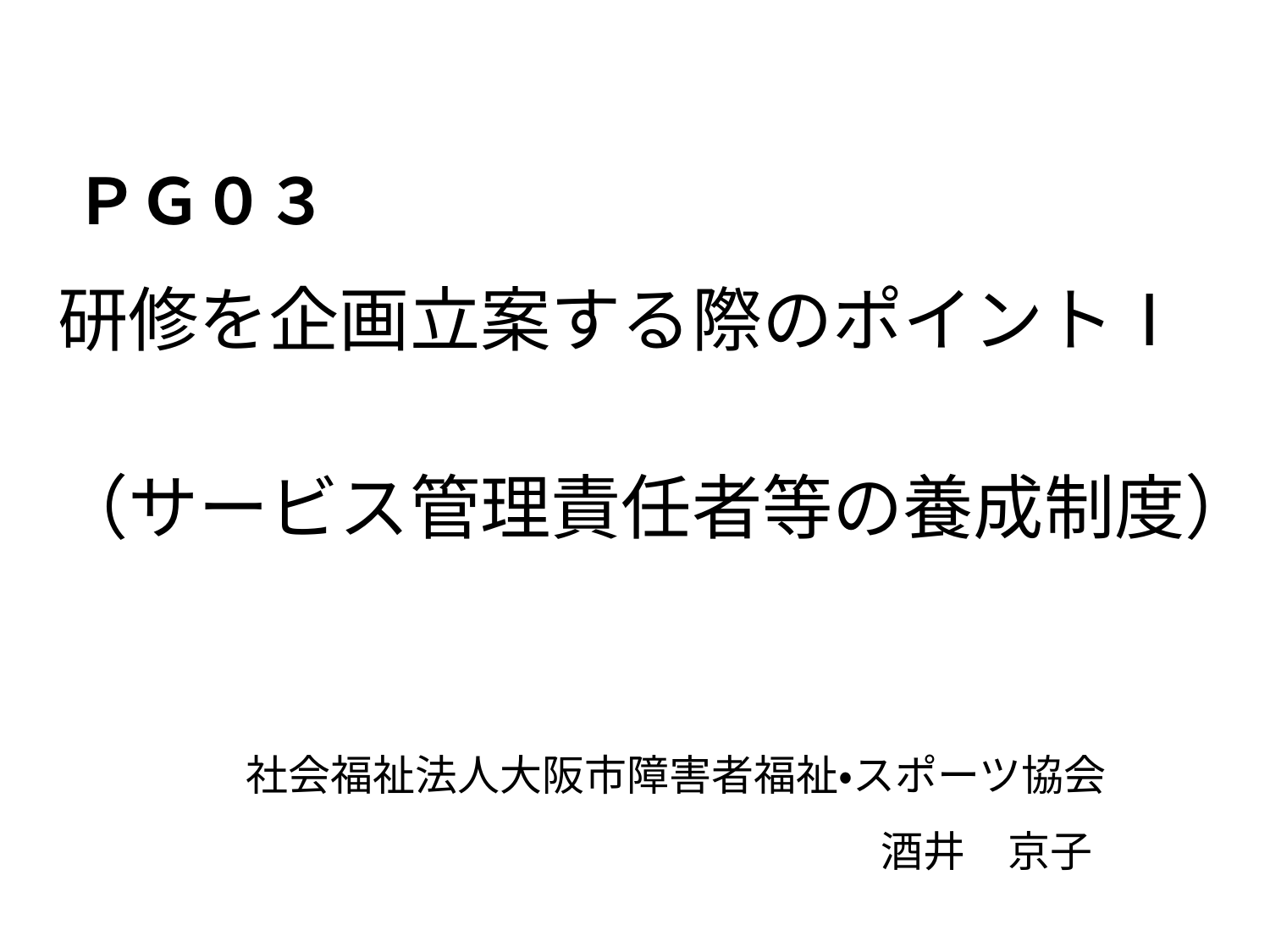

ＰＧ０３
研修を企画立案する際のポイントⅠ

（サービス管理責任者等の養成制度）
社会福祉法人大阪市障害者福祉・スポーツ協会
　　　　　　　　　　　　　　　酒井　京子